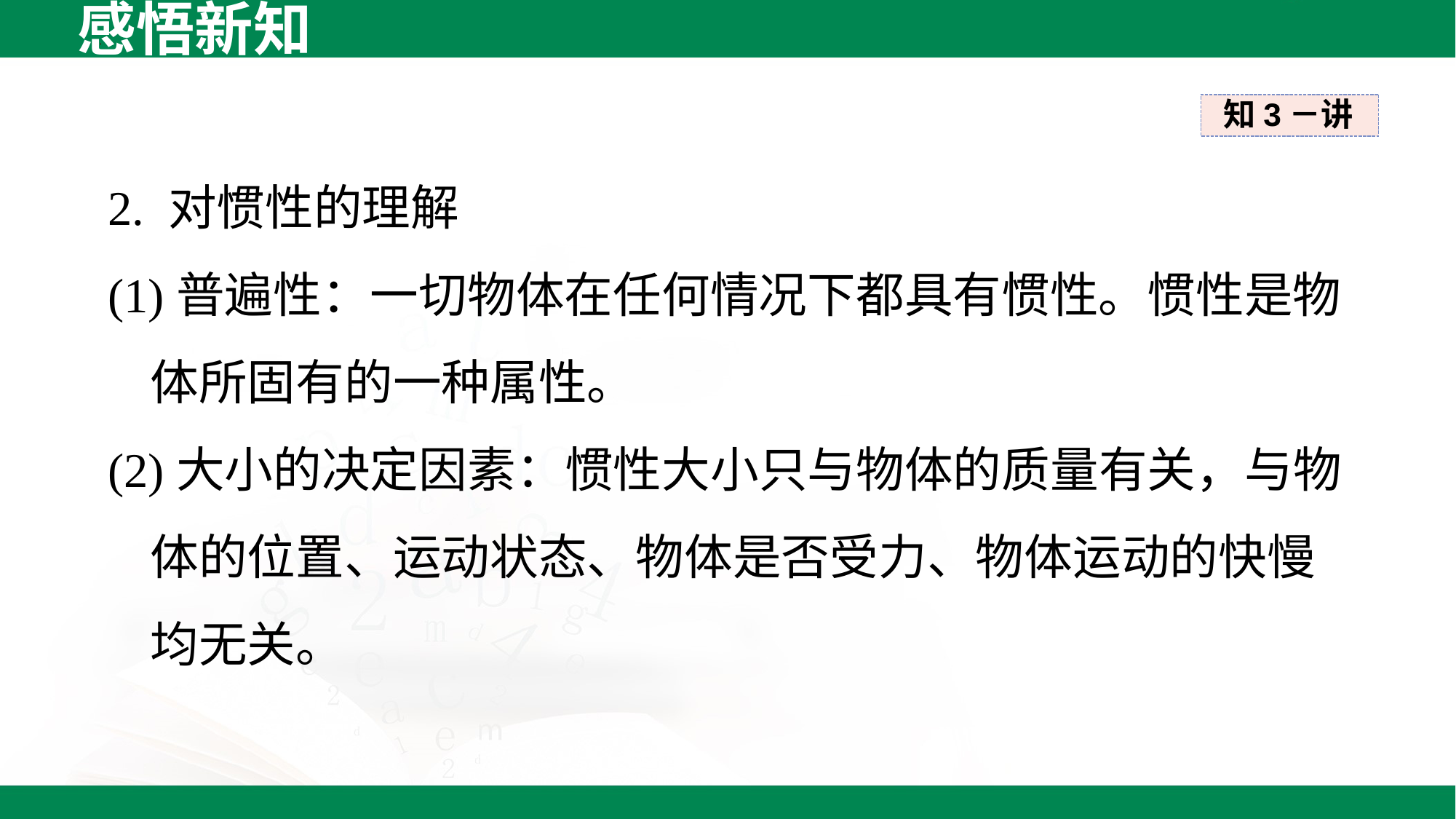

感悟新知
知3－讲

2. 对惯性的理解
(1)普遍性：一切物体在任何情况下都具有惯性。惯性是物体所固有的一种属性。
(2)大小的决定因素：惯性大小只与物体的质量有关，与物体的位置、运动状态、物体是否受力、物体运动的快慢均无关。